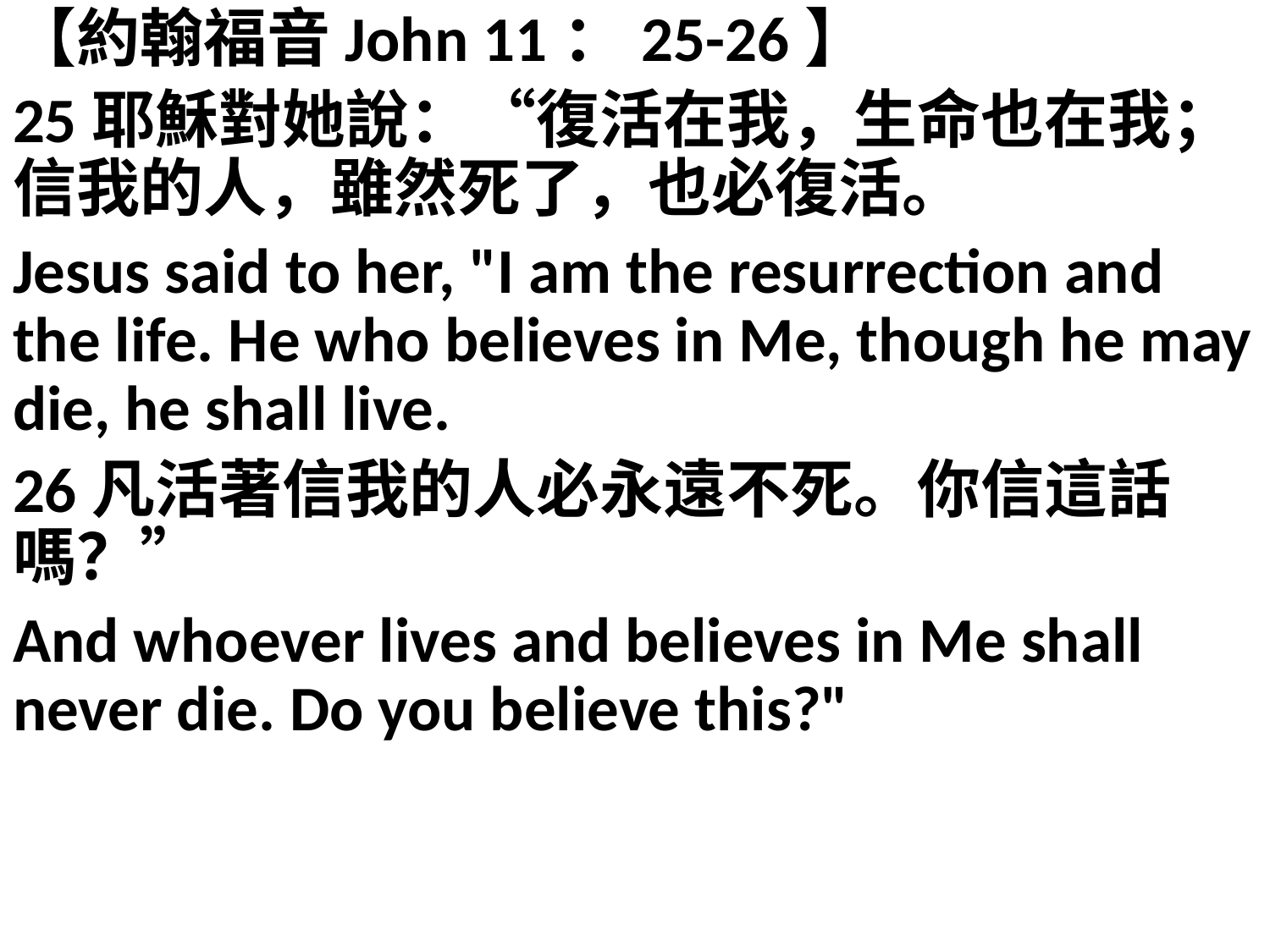

【約翰福音John 11：25-26】
25耶穌對她說：“復活在我，生命也在我；信我的人，雖然死了，也必復活。
Jesus said to her, "I am the resurrection and the life. He who believes in Me, though he may die, he shall live.
26凡活著信我的人必永遠不死。你信這話嗎？”
And whoever lives and believes in Me shall never die. Do you believe this?"